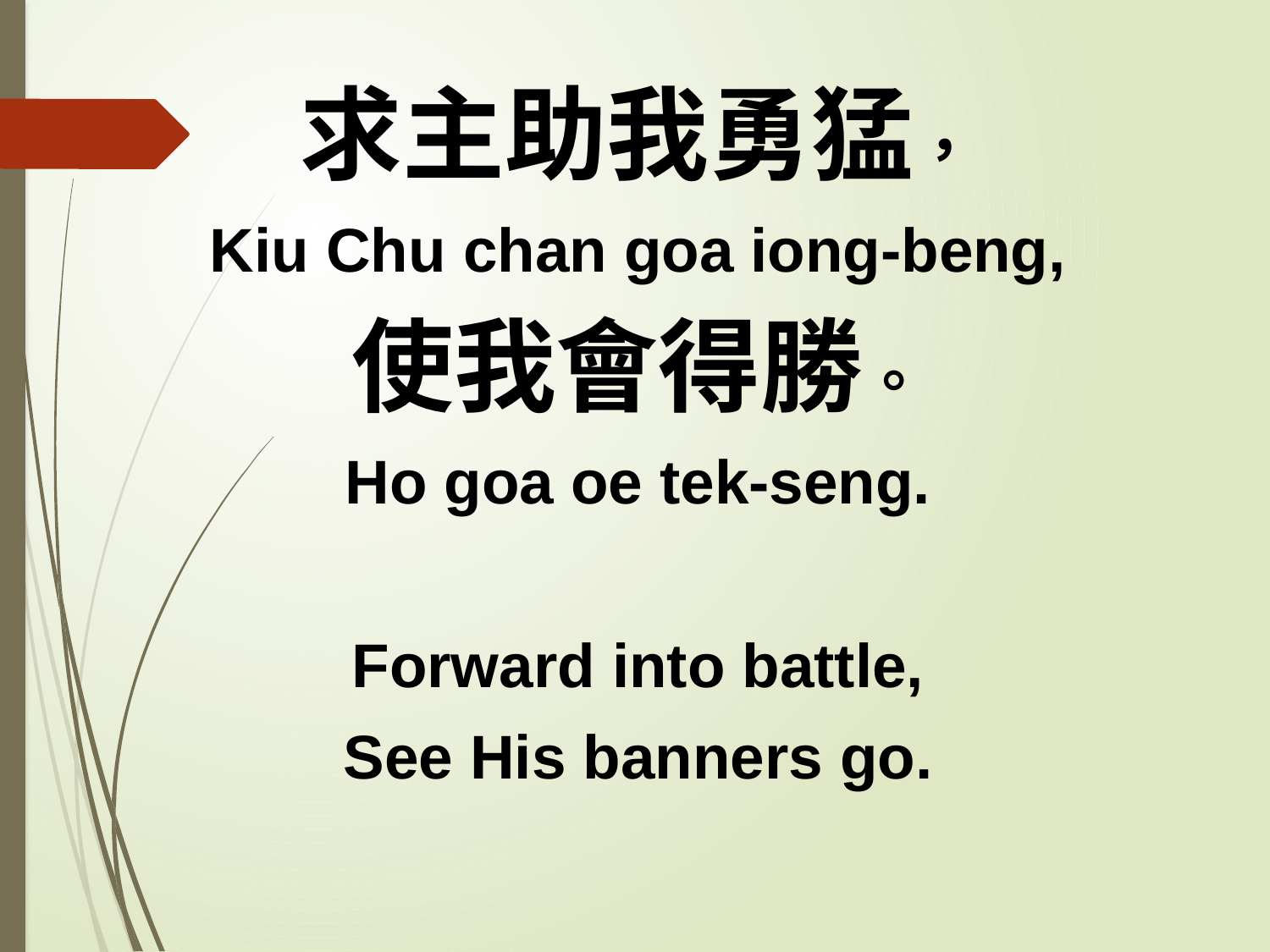

求主助我勇猛，
Kiu Chu chan goa iong-beng,
使我會得勝。
Ho goa oe tek-seng.

Forward into battle,
See His banners go.